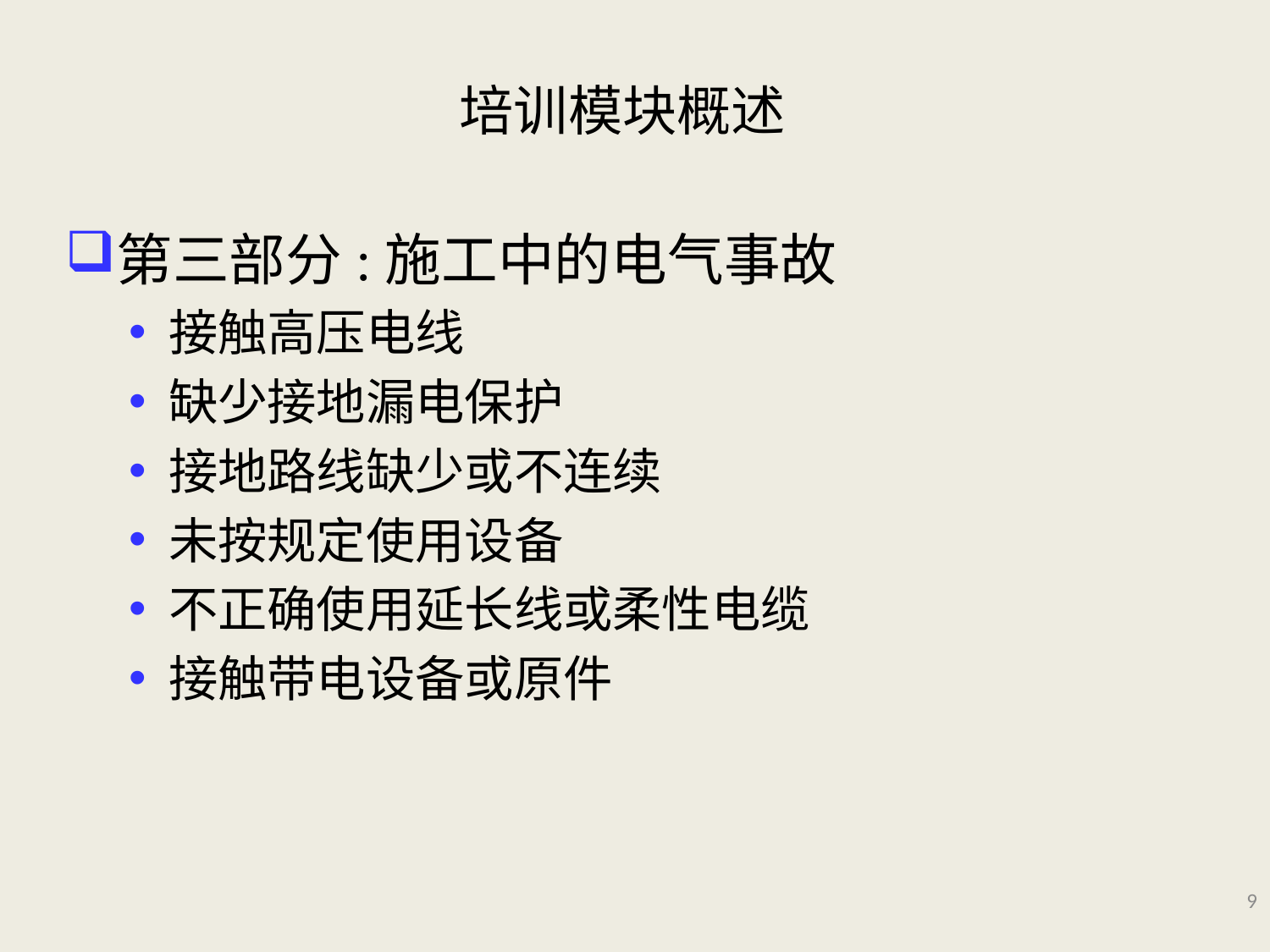

# 培训模块概述
第三部分:施工中的电气事故
接触高压电线
缺少接地漏电保护
接地路线缺少或不连续
未按规定使用设备
不正确使用延长线或柔性电缆
接触带电设备或原件
9